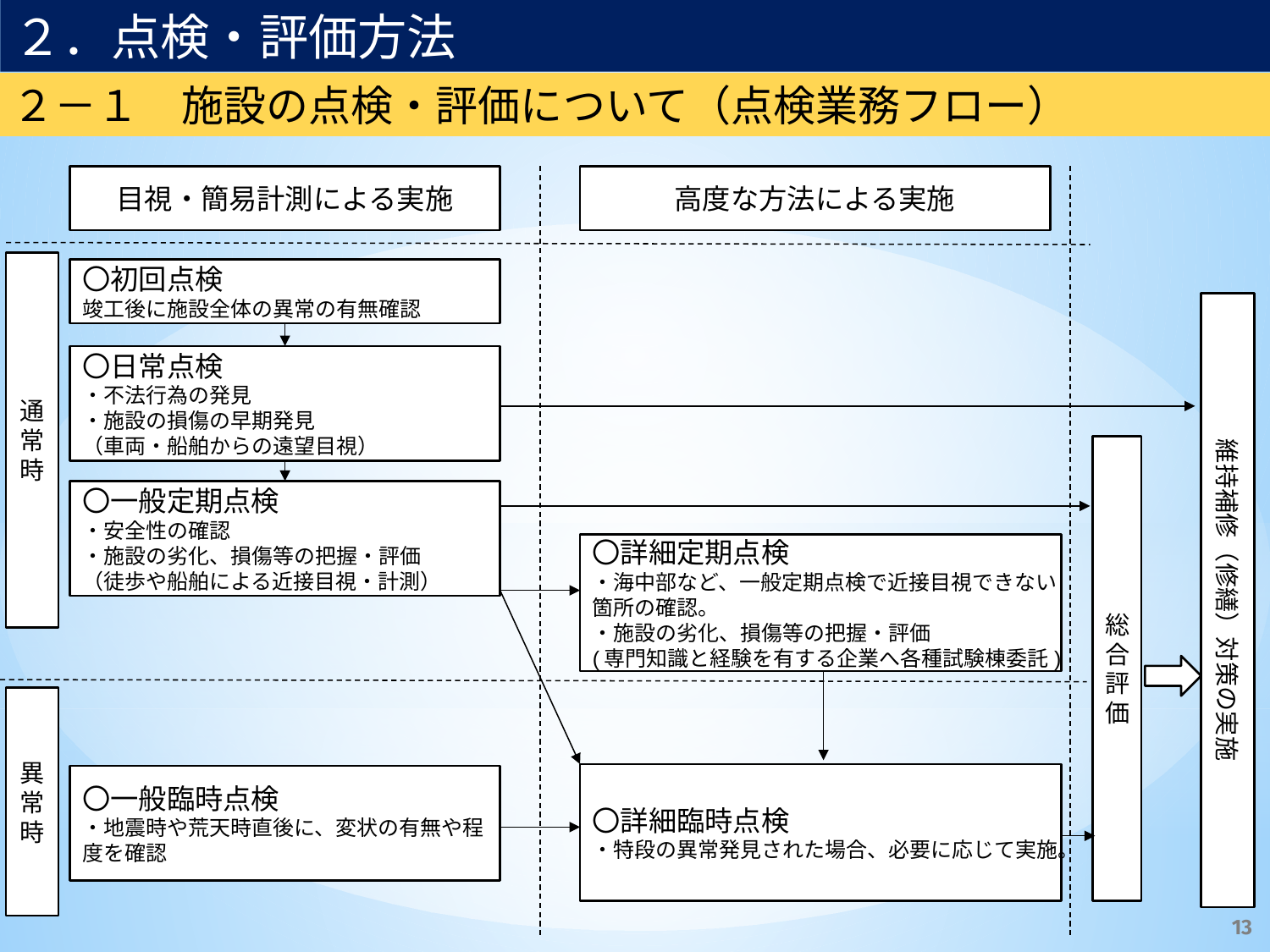

２．点検・評価方法
２－１　施設の点検・評価について（点検業務フロー）
目視・簡易計測による実施
高度な方法による実施
通常時
〇初回点検
竣工後に施設全体の異常の有無確認
維持補修（修繕）対策の実施
〇日常点検
・不法行為の発見
・施設の損傷の早期発見
（車両・船舶からの遠望目視）
総合評価
〇一般定期点検
・安全性の確認
・施設の劣化、損傷等の把握・評価
（徒歩や船舶による近接目視・計測）
〇詳細定期点検
・海中部など、一般定期点検で近接目視できない箇所の確認。
・施設の劣化、損傷等の把握・評価
(専門知識と経験を有する企業へ各種試験棟委託)

異常時
〇詳細臨時点検
・特段の異常発見された場合、必要に応じて実施。
〇一般臨時点検
・地震時や荒天時直後に、変状の有無や程度を確認
13